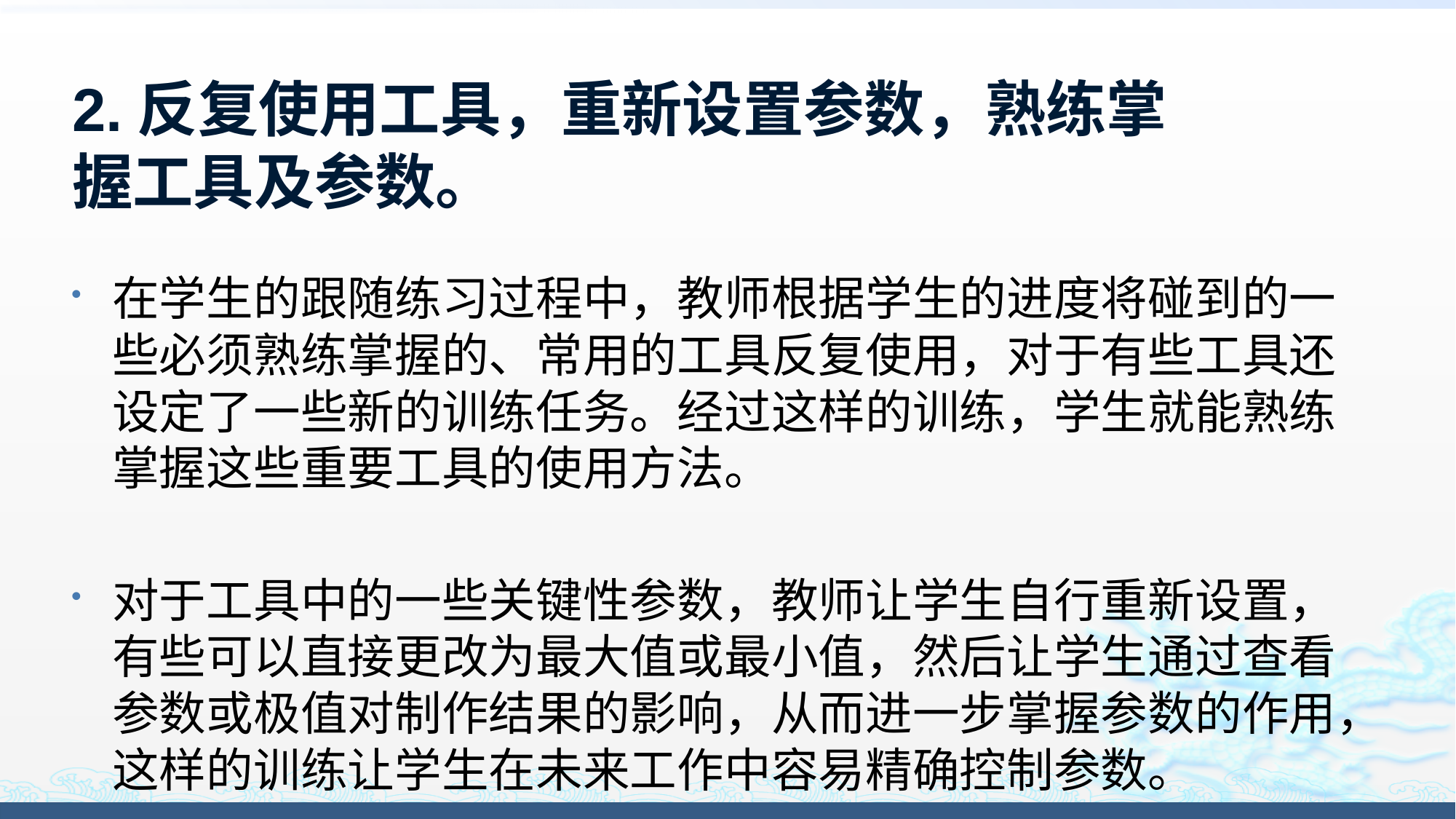

# 2.反复使用工具，重新设置参数，熟练掌握工具及参数。
在学生的跟随练习过程中，教师根据学生的进度将碰到的一些必须熟练掌握的、常用的工具反复使用，对于有些工具还设定了一些新的训练任务。经过这样的训练，学生就能熟练掌握这些重要工具的使用方法。

对于工具中的一些关键性参数，教师让学生自行重新设置，有些可以直接更改为最大值或最小值，然后让学生通过查看参数或极值对制作结果的影响，从而进一步掌握参数的作用，这样的训练让学生在未来工作中容易精确控制参数。